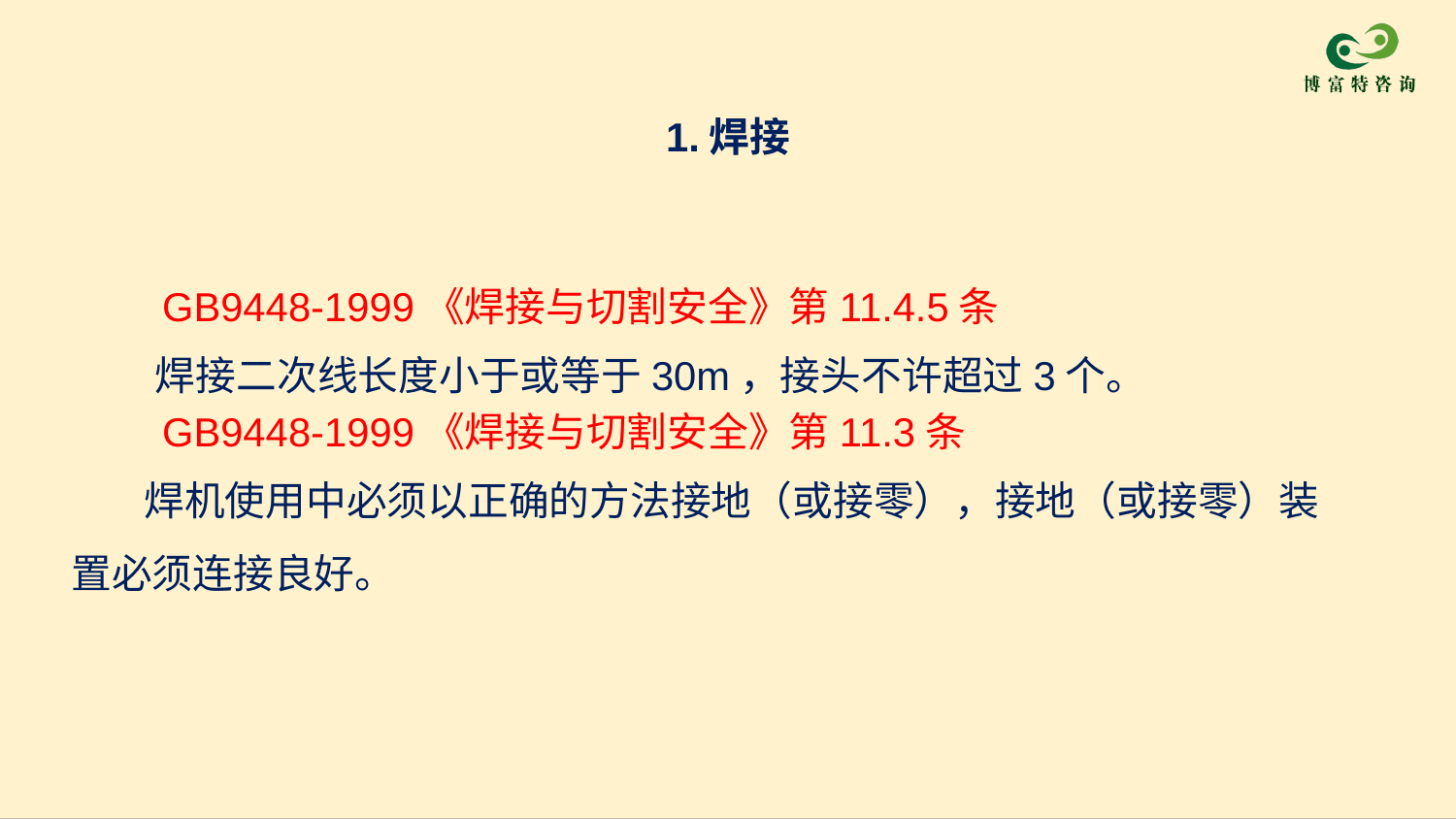

1.焊接
GB9448-1999《焊接与切割安全》第11.4.5条
焊接二次线长度小于或等于30m，接头不许超过3个。
GB9448-1999《焊接与切割安全》第11.3条
焊机使用中必须以正确的方法接地（或接零），接地（或接零）装置必须连接良好。